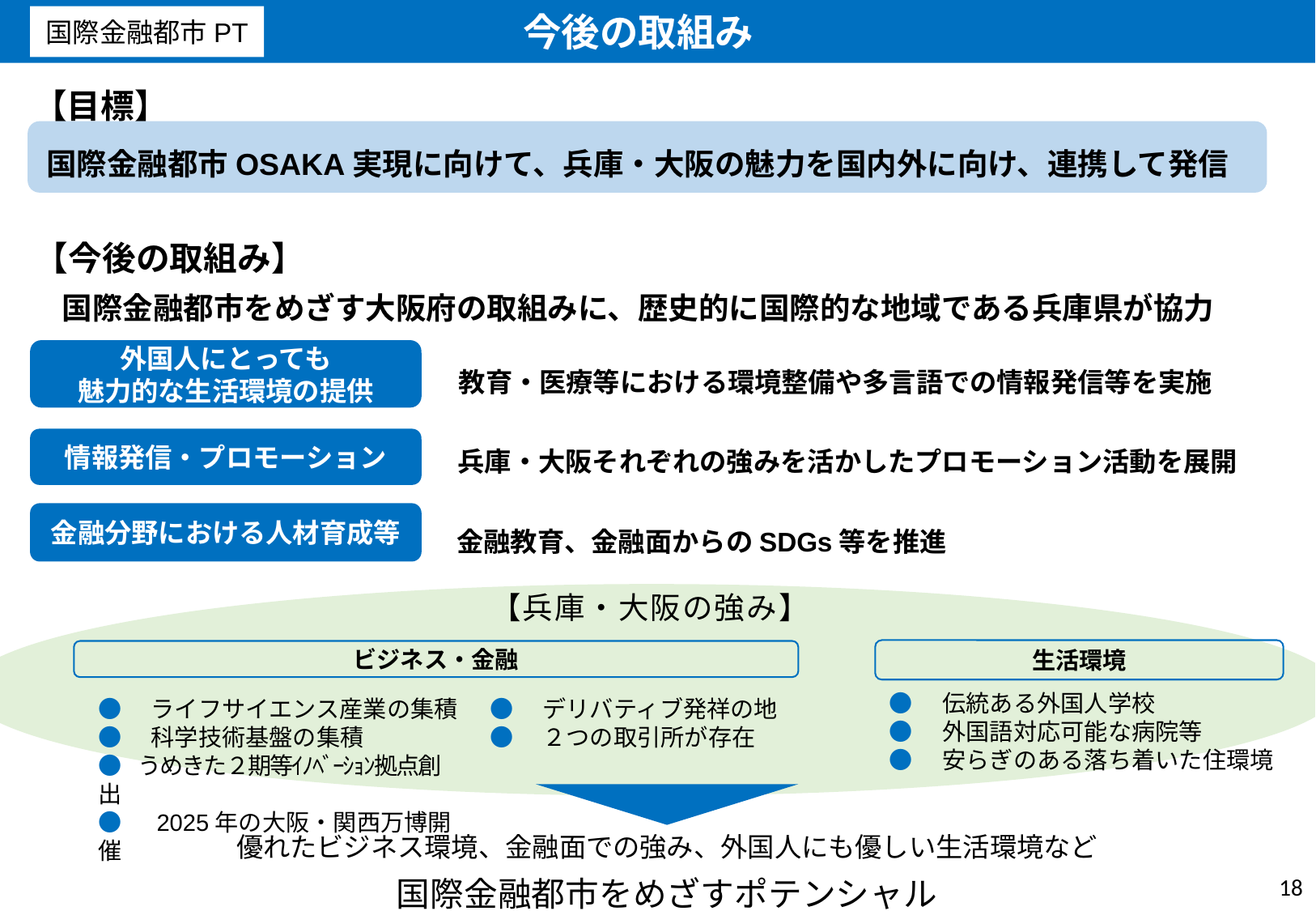

今後の取組み
国際金融都市PT
【目標】
国際金融都市OSAKA実現に向けて、兵庫・大阪の魅力を国内外に向け、連携して発信

【今後の取組み】
国際金融都市をめざす大阪府の取組みに、歴史的に国際的な地域である兵庫県が協力
教育・医療等における環境整備や多言語での情報発信等を実施
外国人にとっても
魅力的な生活環境の提供
兵庫・大阪それぞれの強みを活かしたプロモーション活動を展開
情報発信・プロモーション
金融教育、金融面からのSDGs等を推進
金融分野における人材育成等
【兵庫・大阪の強み】

生活環境
ビジネス・金融
●　伝統ある外国人学校
●　外国語対応可能な病院等
●　安らぎのある落ち着いた住環境
●　ライフサイエンス産業の集積
●　科学技術基盤の集積
●  うめきた２期等ｲﾉﾍﾞｰｼｮﾝ拠点創出
●　2025年の大阪・関西万博開催
●　デリバティブ発祥の地
●　２つの取引所が存在

優れたビジネス環境、金融面での強み、外国人にも優しい生活環境など
国際金融都市をめざすポテンシャル
18